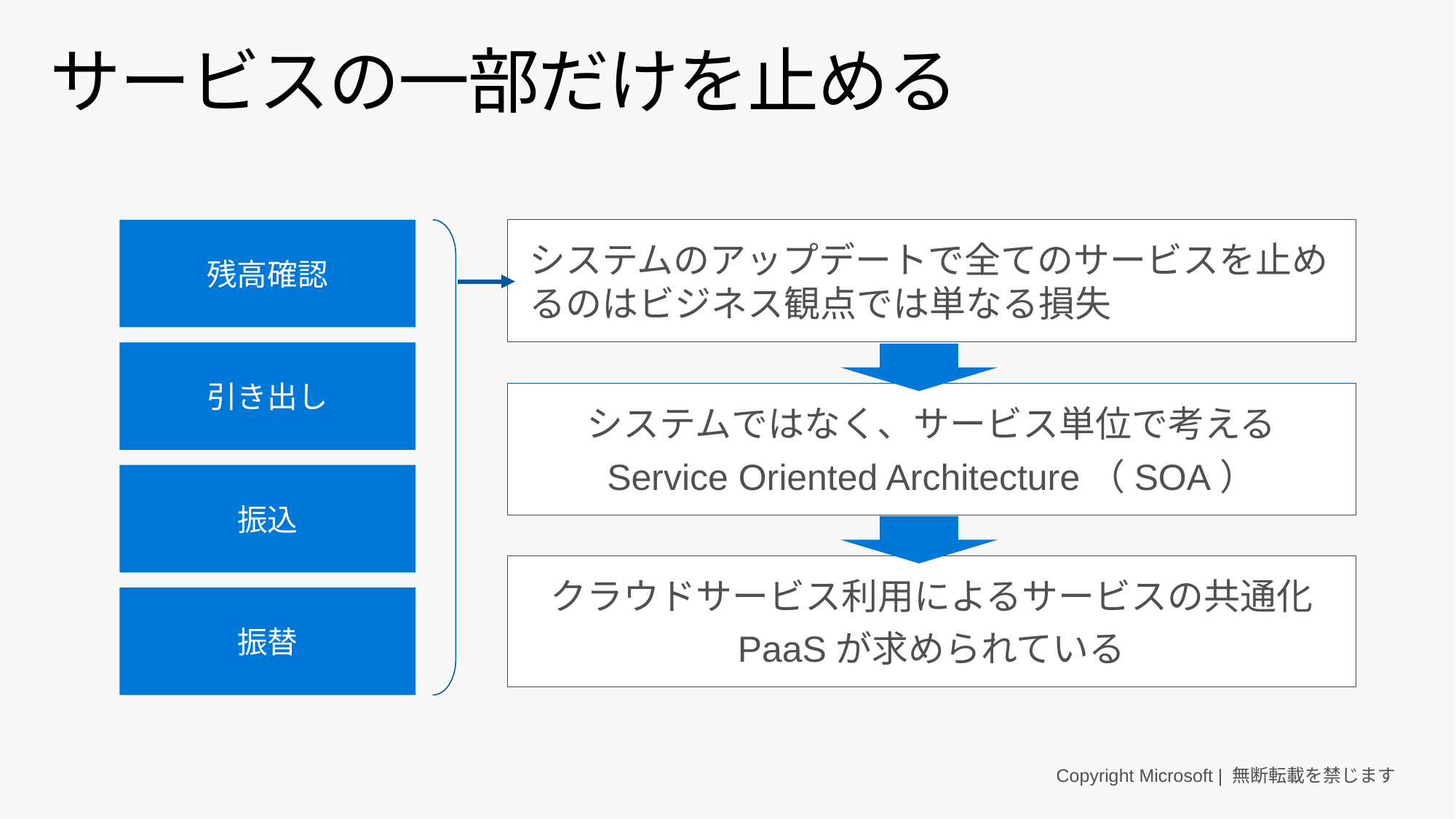

# サービスの一部だけを止める
システムのアップデートで全てのサービスを止めるのはビジネス観点では単なる損失
残高確認

引き出し

システムではなく、サービス単位で考える
Service Oriented Architecture（SOA）
振込

クラウドサービス利用によるサービスの共通化
PaaSが求められている
振替